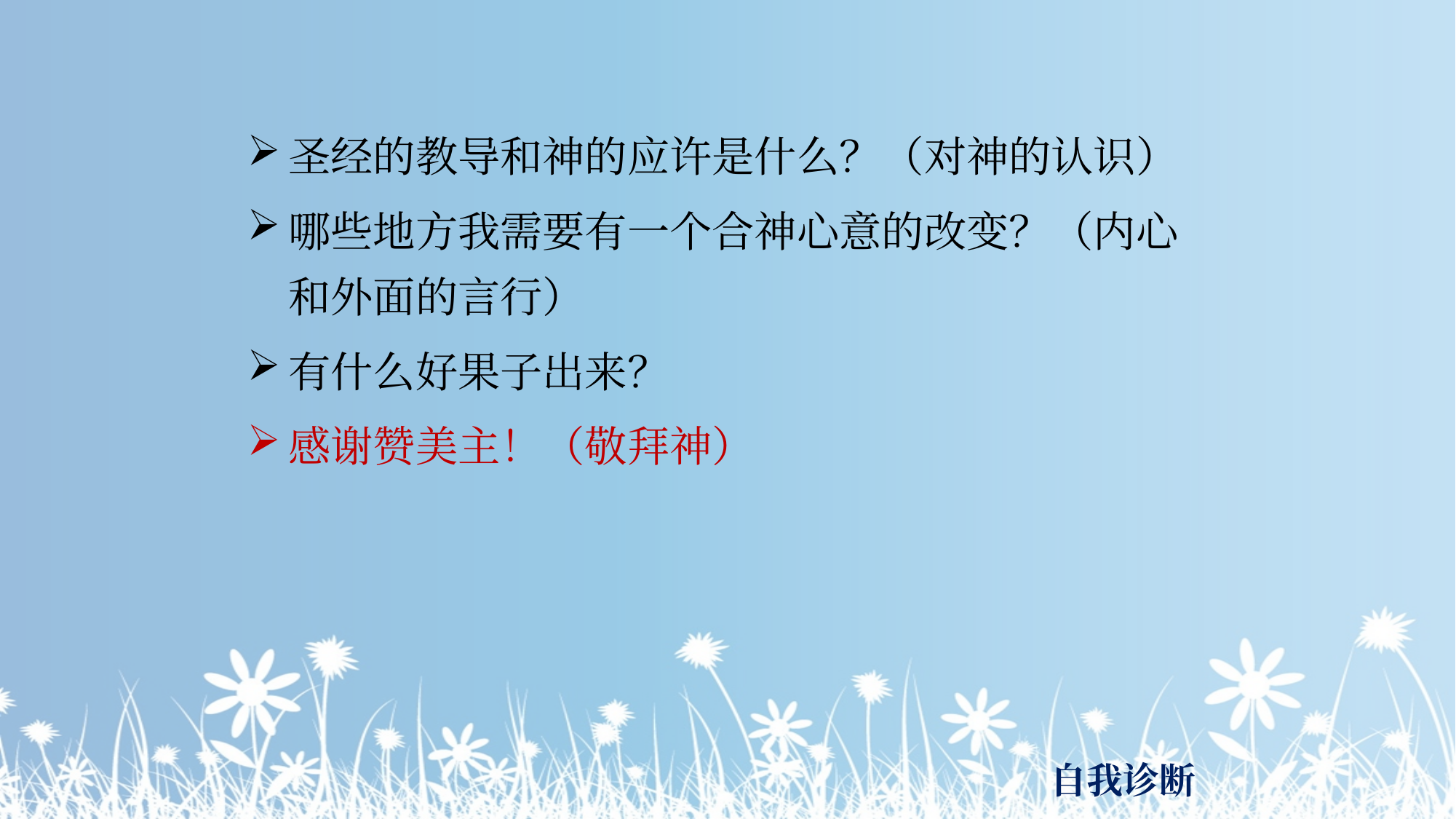

圣经的教导和神的应许是什么？（对神的认识）
哪些地方我需要有一个合神心意的改变？（内心和外面的言行）
有什么好果子出来？
感谢赞美主！（敬拜神）
# 自我诊断